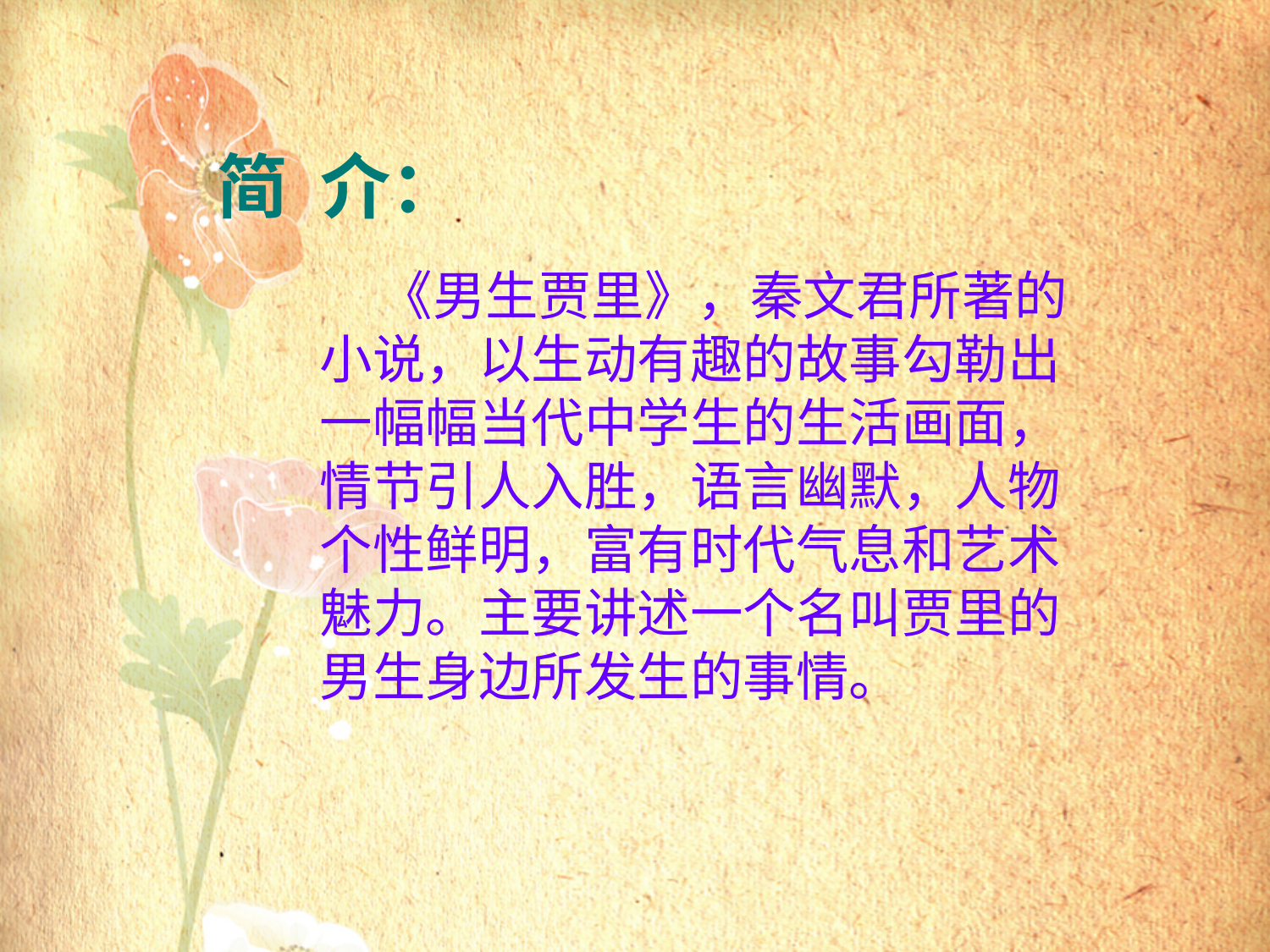

简  介：
    《男生贾里》，秦文君所著的小说，以生动有趣的故事勾勒出一幅幅当代中学生的生活画面，情节引人入胜，语言幽默，人物个性鲜明，富有时代气息和艺术魅力。主要讲述一个名叫贾里的男生身边所发生的事情。